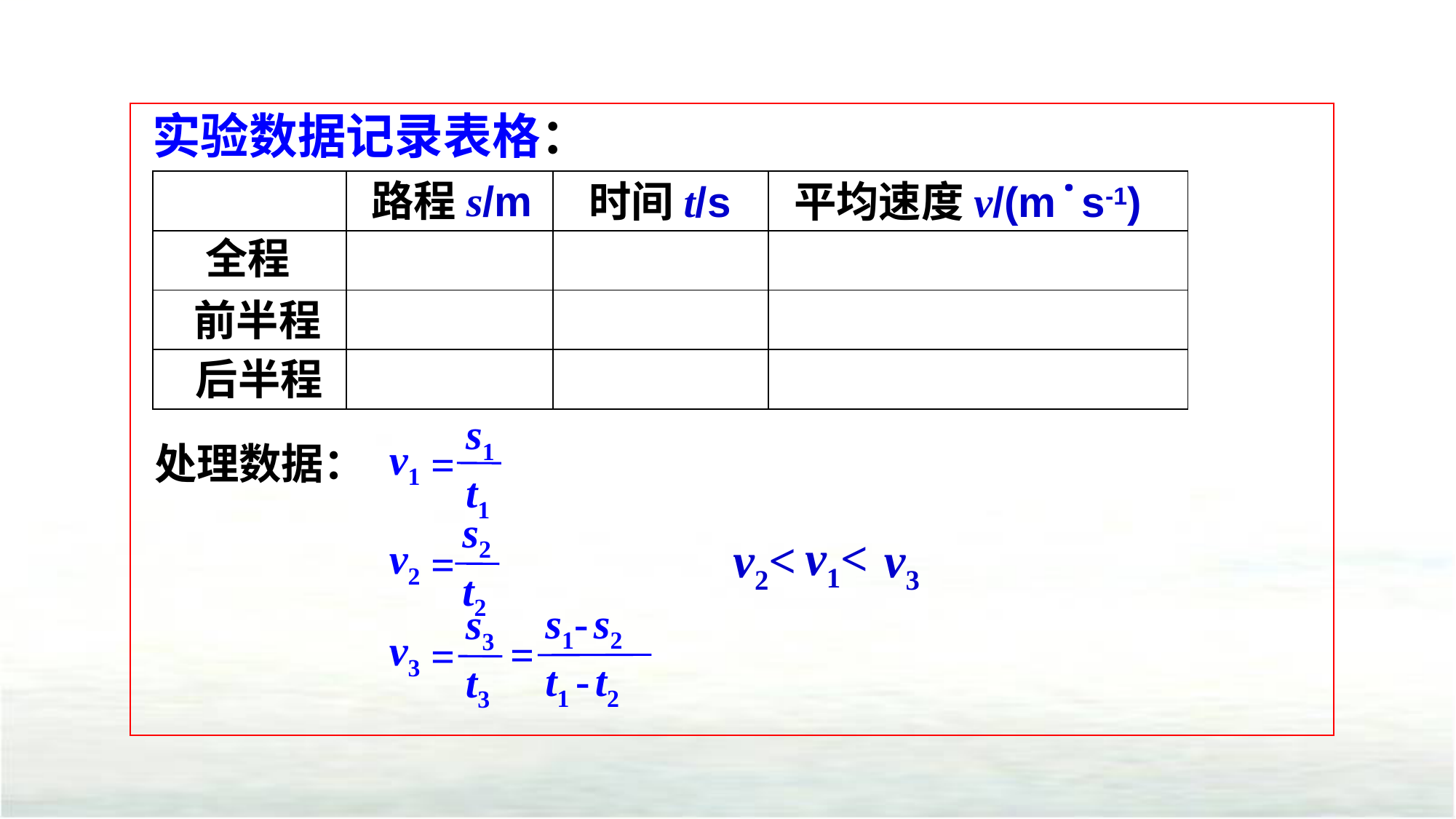

实验数据记录表格：
路程s/m
时间t/s
平均速度v/(m˙s-1)
|  |  |  |  |
| --- | --- | --- | --- |
|  |  |  |  |
|  |  |  |  |
|  |  |  |  |
全程
前半程
后半程
s1
t1
=
v1
处理数据：
s2
t2
=
v2
v1<
v2< v1< v3
s1- s2
t1 - t2
=
s3
t3
=
v3